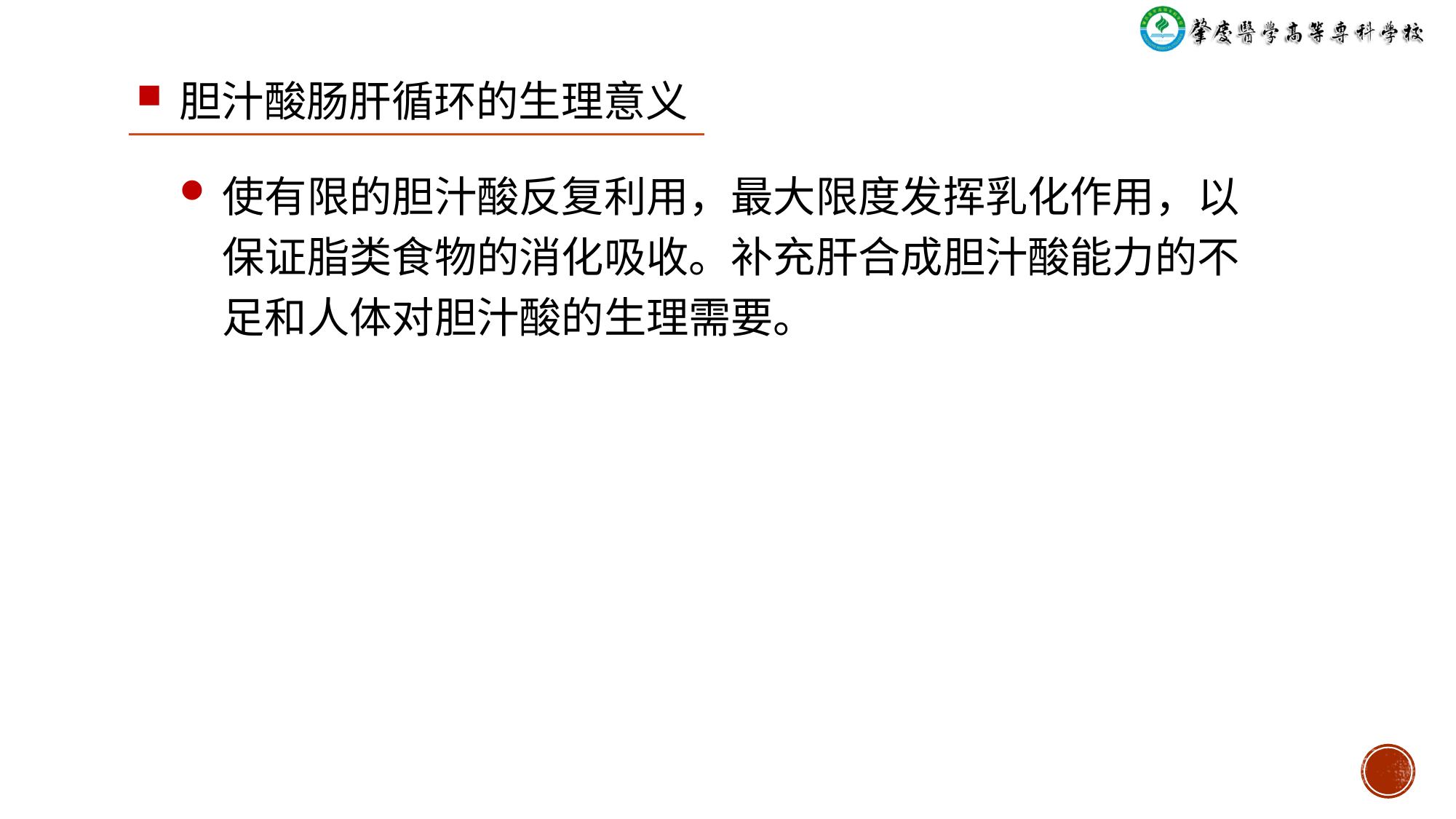

胆汁酸肠肝循环的生理意义
使有限的胆汁酸反复利用，最大限度发挥乳化作用，以保证脂类食物的消化吸收。补充肝合成胆汁酸能力的不足和人体对胆汁酸的生理需要。